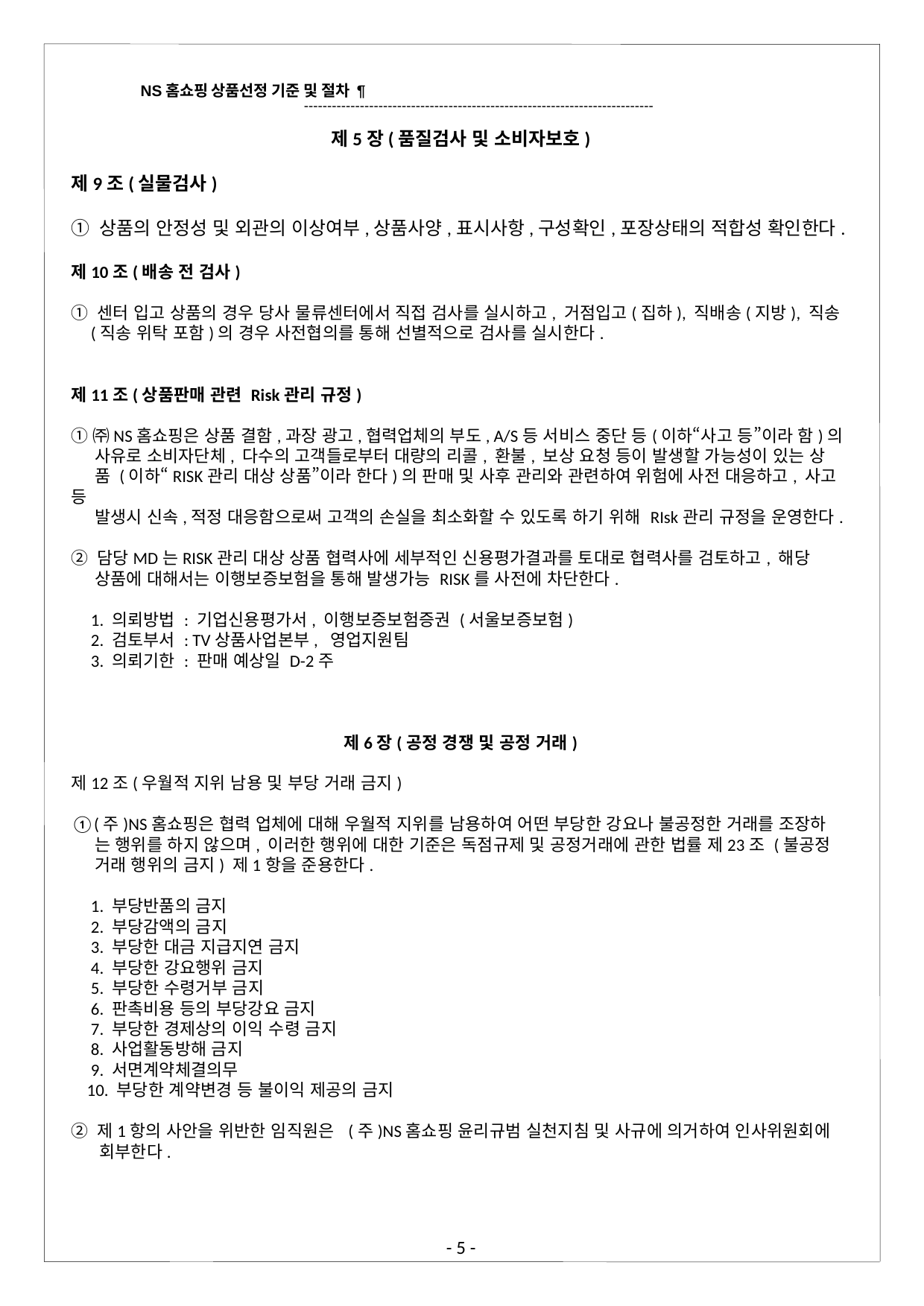

NS홈쇼핑 상품선정 기준 및 절차 ¶
---------------------------------------------------------------------------
제5장(품질검사 및 소비자보호)

제9조(실물검사)

① 상품의 안정성 및 외관의 이상여부,상품사양,표시사항,구성확인,포장상태의 적합성 확인한다.

제10조(배송 전 검사)

① 센터 입고 상품의 경우 당사 물류센터에서 직접 검사를 실시하고, 거점입고(집하), 직배송(지방), 직송
     (직송 위탁 포함)의 경우 사전협의를 통해 선별적으로 검사를 실시한다.

제11조(상품판매 관련 Risk관리 규정)

①㈜NS홈쇼핑은 상품 결함,과장 광고,협력업체의 부도, A/S등 서비스 중단 등(이하“사고 등”이라 함)의
    사유로 소비자단체, 다수의 고객들로부터 대량의 리콜, 환불, 보상 요청 등이 발생할 가능성이 있는 상
    품 (이하“RISK관리 대상 상품”이라 한다)의 판매 및 사후 관리와 관련하여 위험에 사전 대응하고, 사고 등
    발생시 신속,적정 대응함으로써 고객의 손실을 최소화할 수 있도록 하기 위해 RIsk관리 규정을 운영한다.

② 담당MD는RISK관리 대상 상품 협력사에 세부적인 신용평가결과를 토대로 협력사를 검토하고, 해당
    상품에 대해서는 이행보증보험을 통해 발생가능 RISK를 사전에 차단한다.

     1. 의뢰방법 : 기업신용평가서, 이행보증보험증권 (서울보증보험)
     2. 검토부서 : TV상품사업본부,  영업지원팀
     3. 의뢰기한 : 판매 예상일 D-2주

제6장(공정 경쟁 및 공정 거래)

제12조(우월적 지위 남용 및 부당 거래 금지)

①(주)NS홈쇼핑은 협력 업체에 대해 우월적 지위를 남용하여 어떤 부당한 강요나 불공정한 거래를 조장하
    는 행위를 하지 않으며, 이러한 행위에 대한 기준은 독점규제 및 공정거래에 관한 법률 제23조 (불공정
    거래 행위의 금지) 제1항을 준용한다.

     1. 부당반품의 금지
     2. 부당감액의 금지
     3. 부당한 대금 지급지연 금지
     4. 부당한 강요행위 금지
     5. 부당한 수령거부 금지
     6. 판촉비용 등의 부당강요 금지
     7. 부당한 경제상의 이익 수령 금지
     8. 사업활동방해 금지
     9. 서면계약체결의무
    10. 부당한 계약변경 등 불이익 제공의 금지

② 제1항의 사안을 위반한 임직원은  (주)NS홈쇼핑 윤리규범 실천지침 및 사규에 의거하여 인사위원회에
     회부한다.
- 5 -